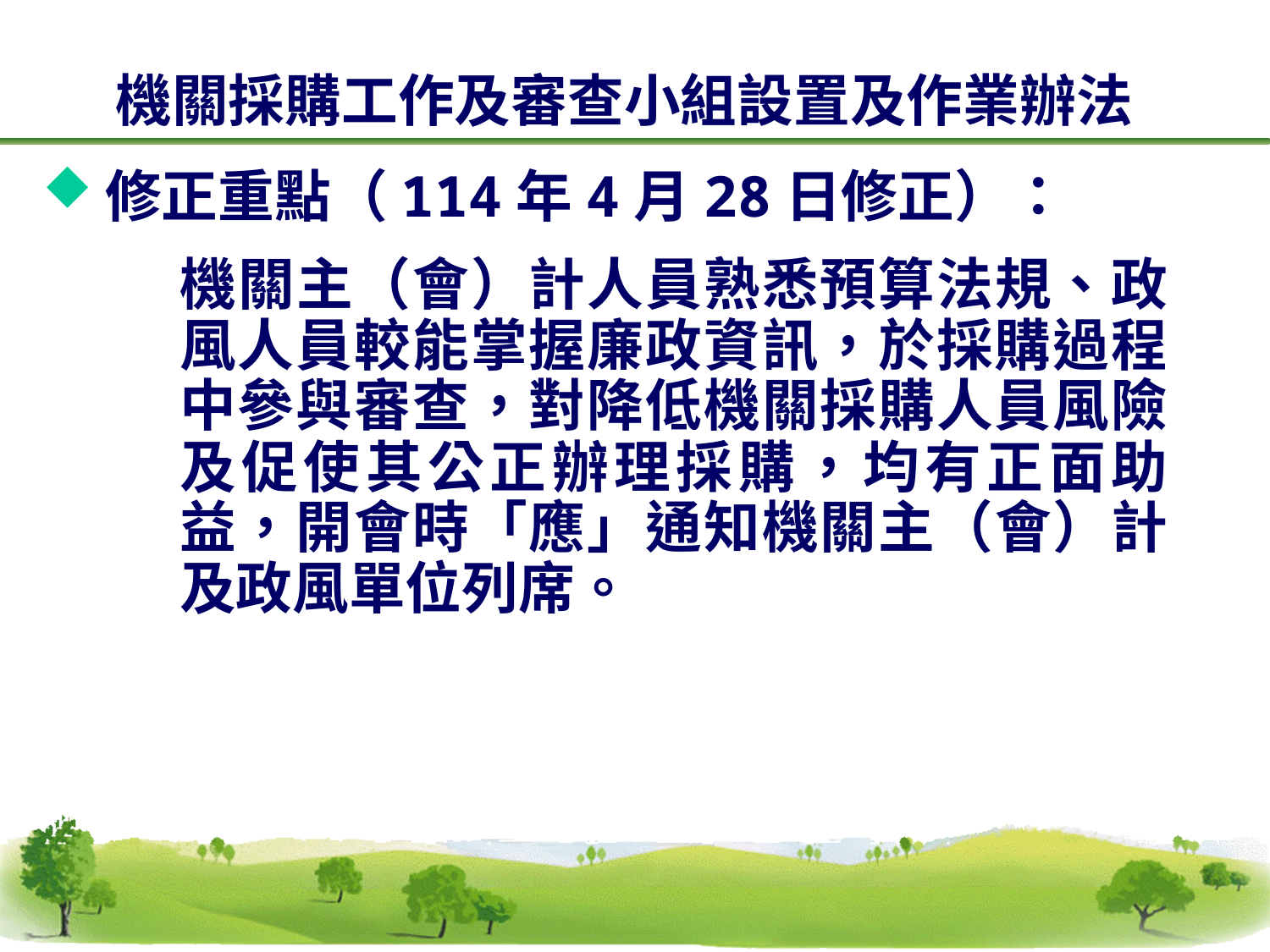

機關採購工作及審查小組設置及作業辦法
修正重點（114年4月28日修正）：
機關主（會）計人員熟悉預算法規、政風人員較能掌握廉政資訊，於採購過程中參與審查，對降低機關採購人員風險及促使其公正辦理採購，均有正面助益，開會時「應」通知機關主（會）計及政風單位列席。